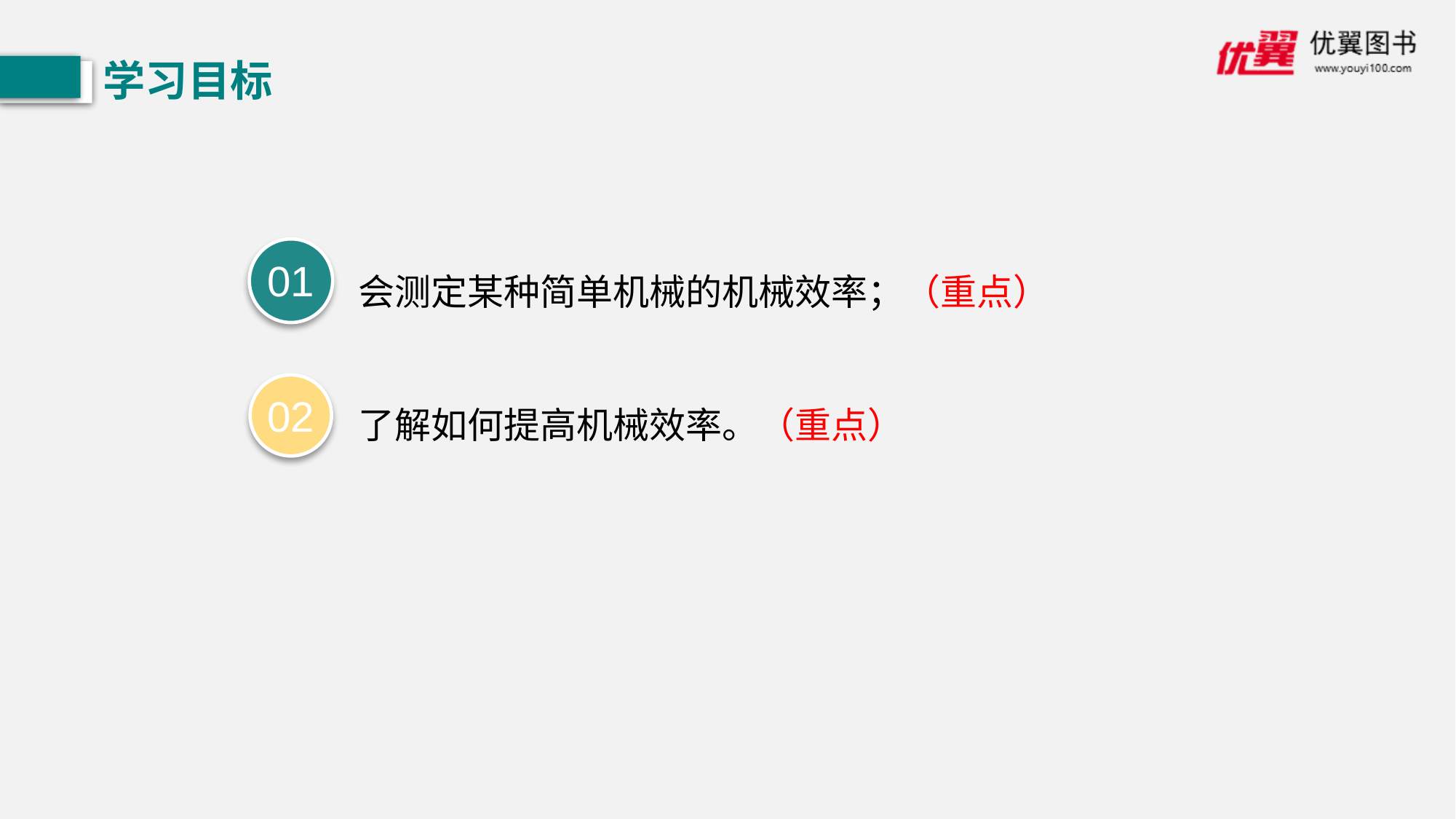

学习目标

01
会测定某种简单机械的机械效率；（重点）

02
了解如何提高机械效率。（重点）